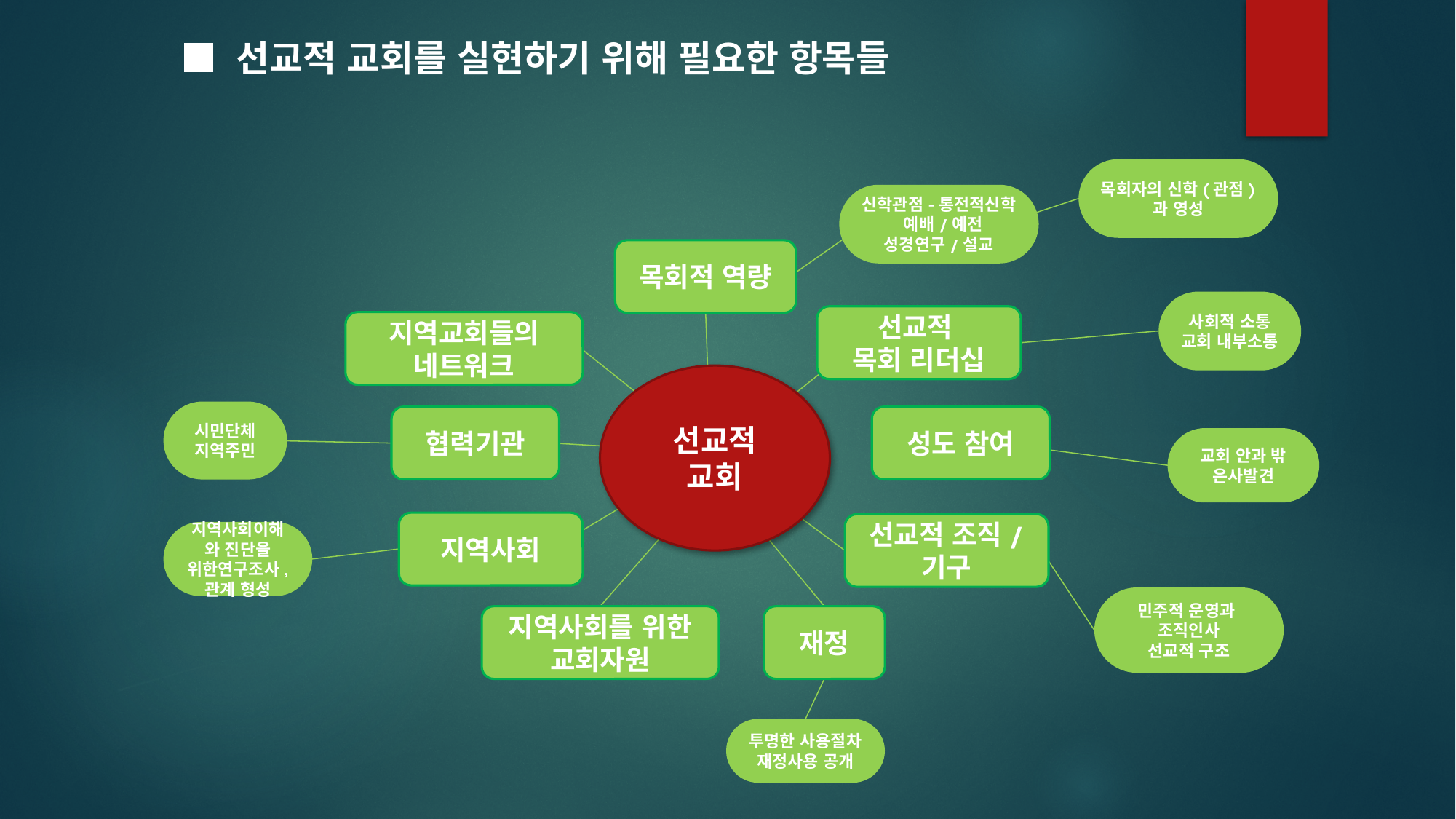

■ 선교적 교회를 실현하기 위해 필요한 항목들
목회자의 신학(관점)과 영성
신학관점-통전적신학
 예배/예전
성경연구/설교
목회적 역량
사회적 소통
교회 내부소통
선교적
목회 리더십
지역교회들의
네트워크
선교적
교회
시민단체
지역주민
협력기관
성도 참여

교회 안과 밖
은사발견

지역사회
선교적 조직/ 기구
지역사회이해와 진단을 위한연구조사,
관계 형성
민주적 운영과
조직인사
선교적 구조
지역사회를 위한
교회자원
재정
투명한 사용절차
재정사용 공개